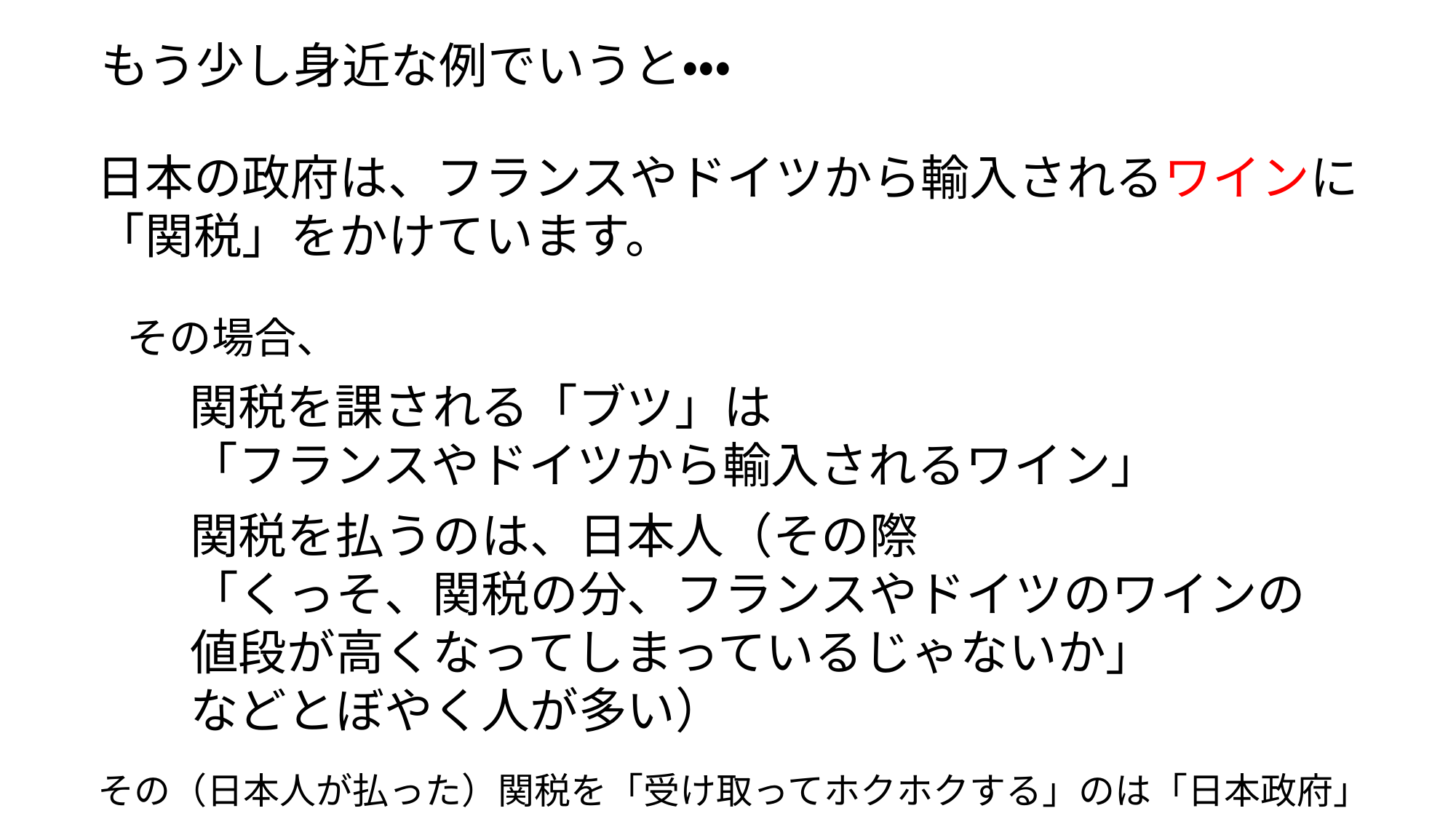

もう少し身近な例でいうと・・・
日本の政府は、フランスやドイツから輸入されるワインに
「関税」をかけています。
その場合、
関税を課される「ブツ」は
「フランスやドイツから輸入されるワイン」
関税を払うのは、日本人（その際
「くっそ、関税の分、フランスやドイツのワインの
値段が高くなってしまっているじゃないか」
などとぼやく人が多い）
その（日本人が払った）関税を「受け取ってホクホクする」のは「日本政府」